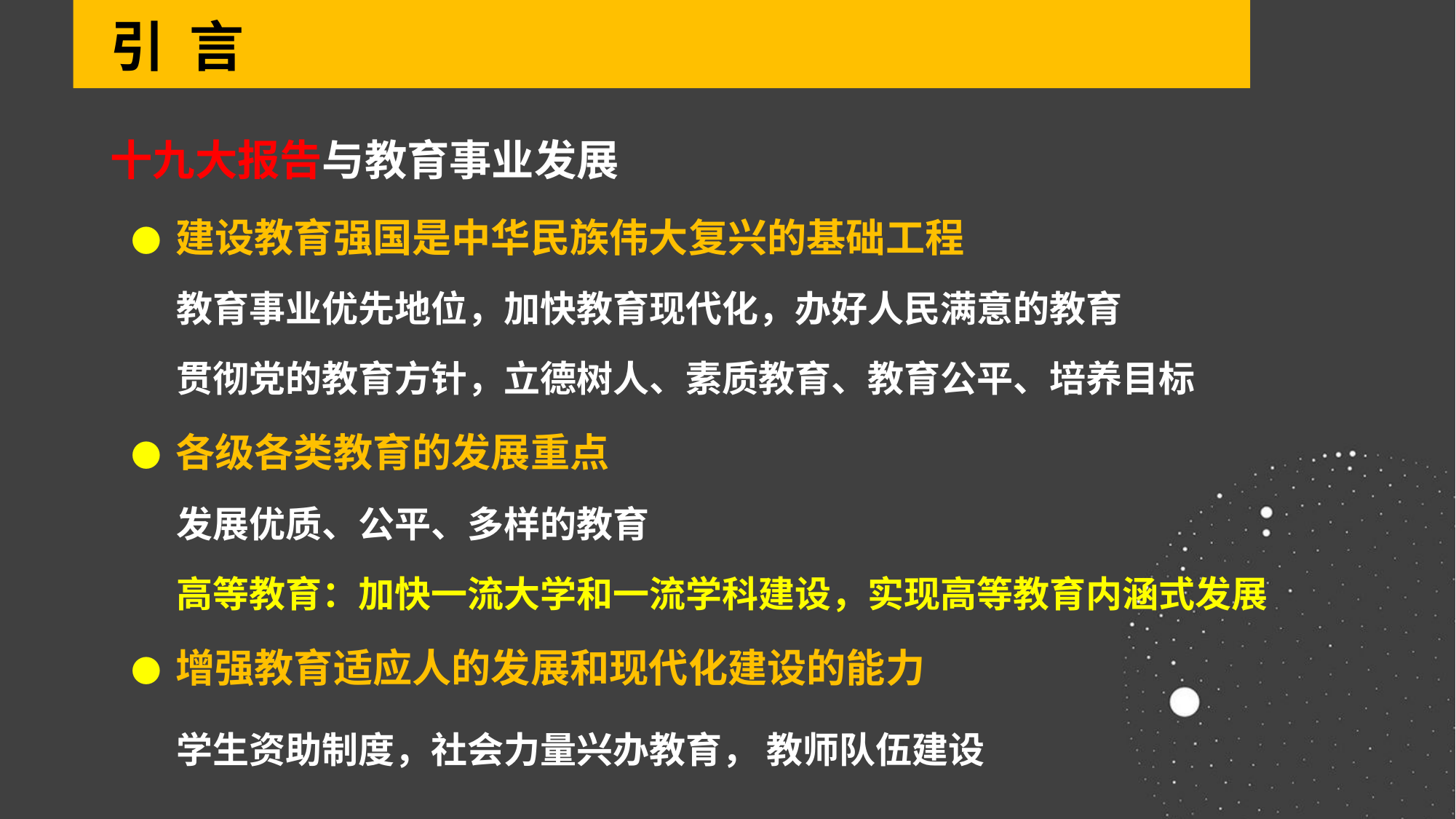

引  言
十九大报告与教育事业发展
   ● 建设教育强国是中华民族伟大复兴的基础工程
       教育事业优先地位，加快教育现代化，办好人民满意的教育
       贯彻党的教育方针，立德树人、素质教育、教育公平、培养目标
   ● 各级各类教育的发展重点
       发展优质、公平、多样的教育
       高等教育：加快一流大学和一流学科建设，实现高等教育内涵式发展
   ● 增强教育适应人的发展和现代化建设的能力
       学生资助制度，社会力量兴办教育， 教师队伍建设